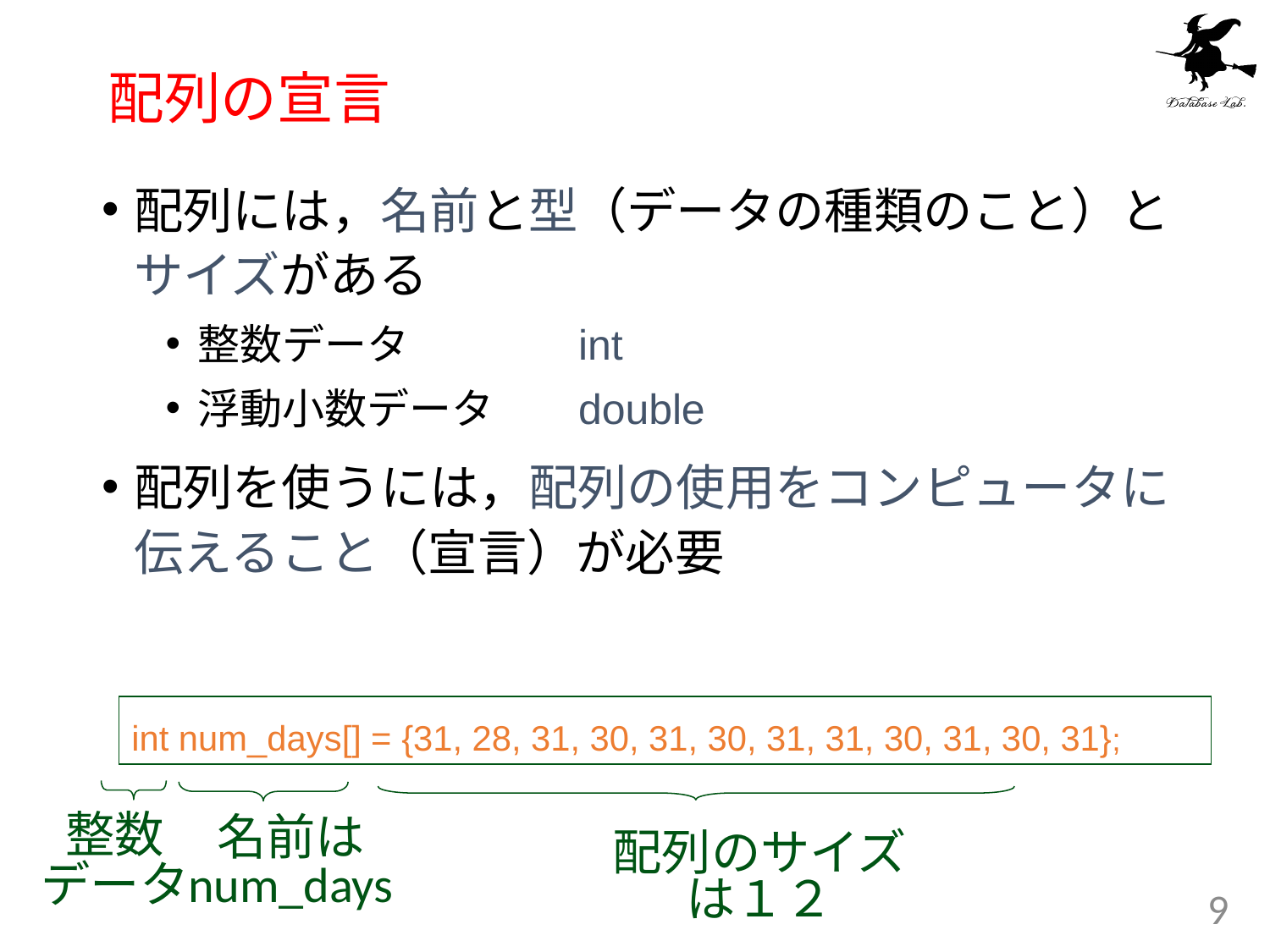

# 配列の宣言
配列には，名前と型（データの種類のこと）とサイズがある
整数データ		int
浮動小数データ 	double
配列を使うには，配列の使用をコンピュータに伝えること（宣言）が必要

int num_days[] = {31, 28, 31, 30, 31, 30, 31, 31, 30, 31, 30, 31};

整数
データ
名前は
num_days
配列のサイズ
は１２
9